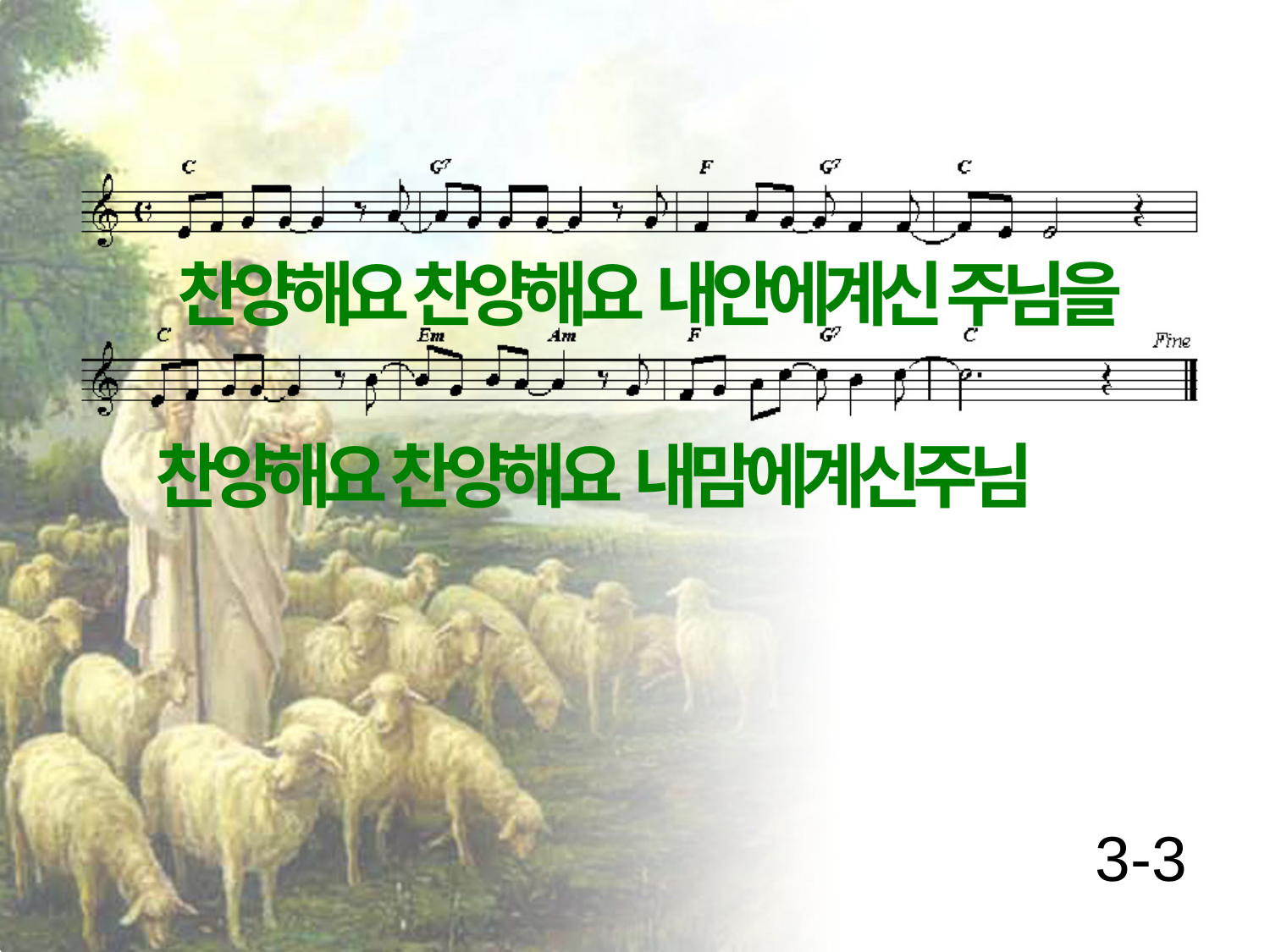

찬양해요 찬양해요 내안에계신 주님을
찬양해요 찬양해요 내맘에계신주님
3-3